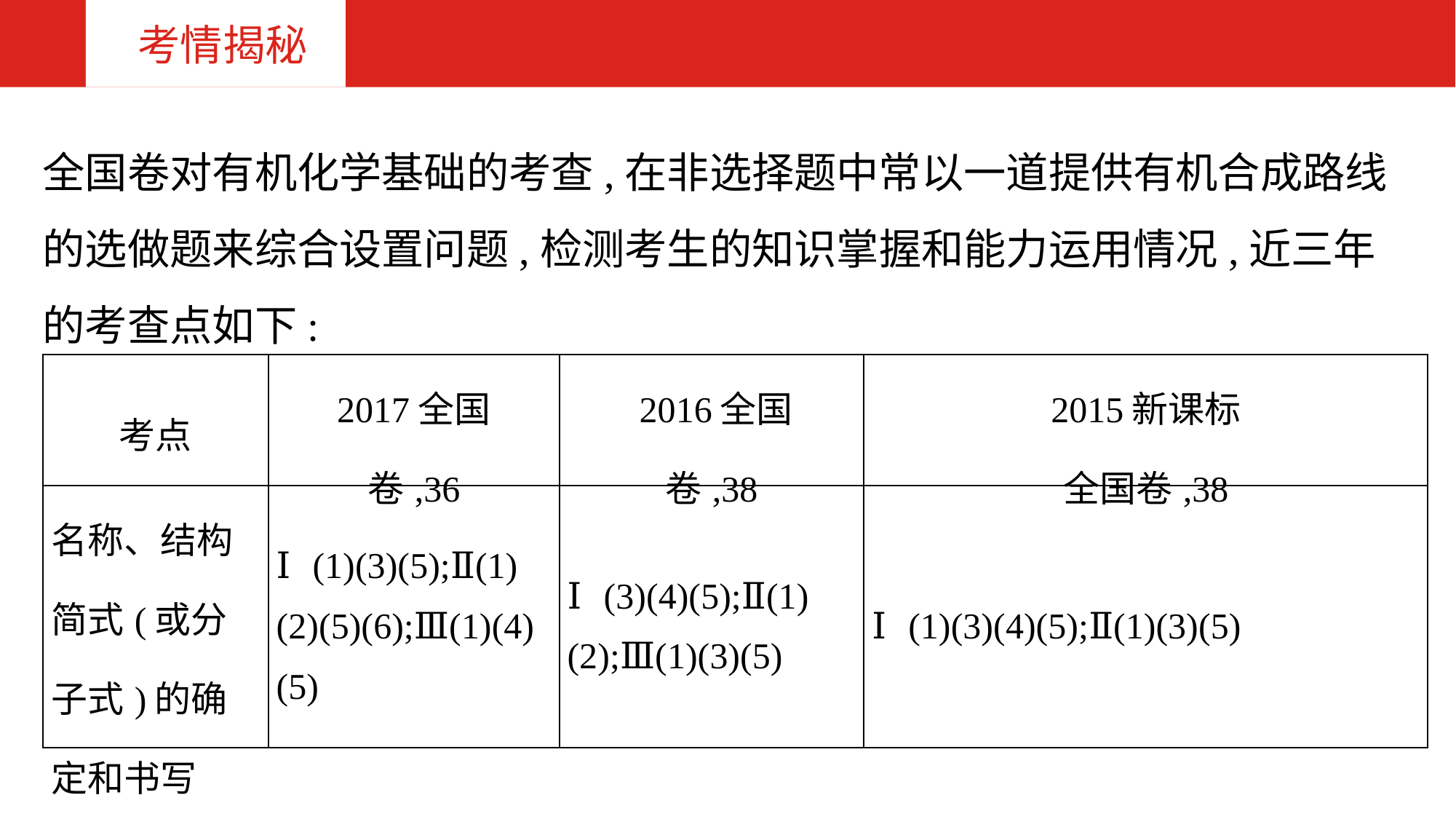

化学 专题二十六 有机化学基础
考情揭秘

全国卷对有机化学基础的考查,在非选择题中常以一道提供有机合成路线的选做题来综合设置问题,检测考生的知识掌握和能力运用情况,近三年的考查点如下:
| 考点 | 2017全国 卷,36 | 2016全国 卷,38 | 2015新课标 全国卷,38 |
| --- | --- | --- | --- |
| 名称、结构简式(或分子式)的确定和书写 | Ⅰ(1)(3)(5);Ⅱ(1)(2)(5)(6);Ⅲ(1)(4)(5) | Ⅰ(3)(4)(5);Ⅱ(1)(2);Ⅲ(1)(3)(5) | Ⅰ(1)(3)(4)(5);Ⅱ(1)(3)(5) |